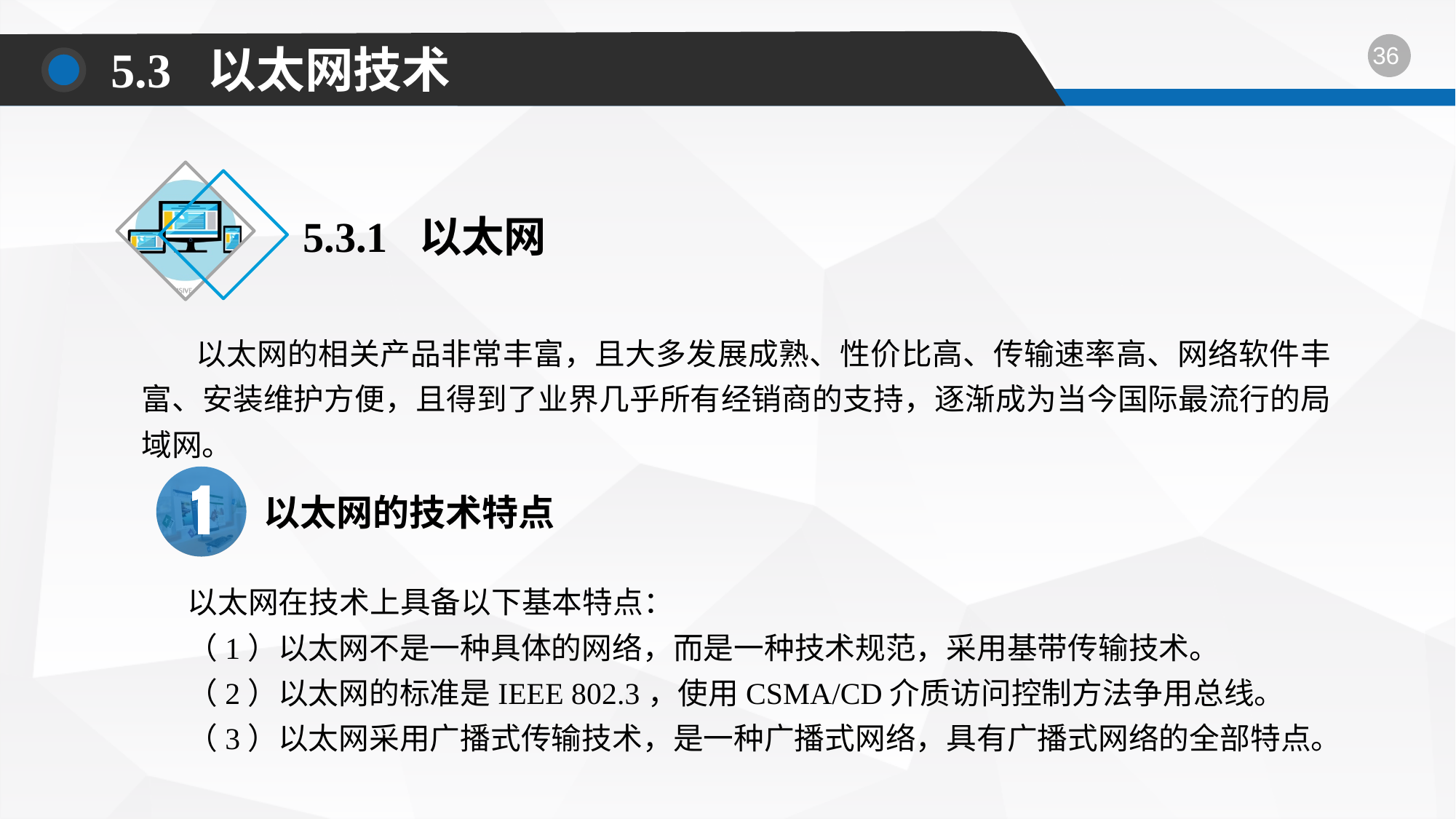

5.3  以太网技术

5.3.1  以太网
以太网的相关产品非常丰富，且大多发展成熟、性价比高、传输速率高、网络软件丰富、安装维护方便，且得到了业界几乎所有经销商的支持，逐渐成为当今国际最流行的局域网。

1
以太网的技术特点
以太网在技术上具备以下基本特点：
（1）以太网不是一种具体的网络，而是一种技术规范，采用基带传输技术。
（2）以太网的标准是IEEE 802.3，使用CSMA/CD介质访问控制方法争用总线。
（3）以太网采用广播式传输技术，是一种广播式网络，具有广播式网络的全部特点。